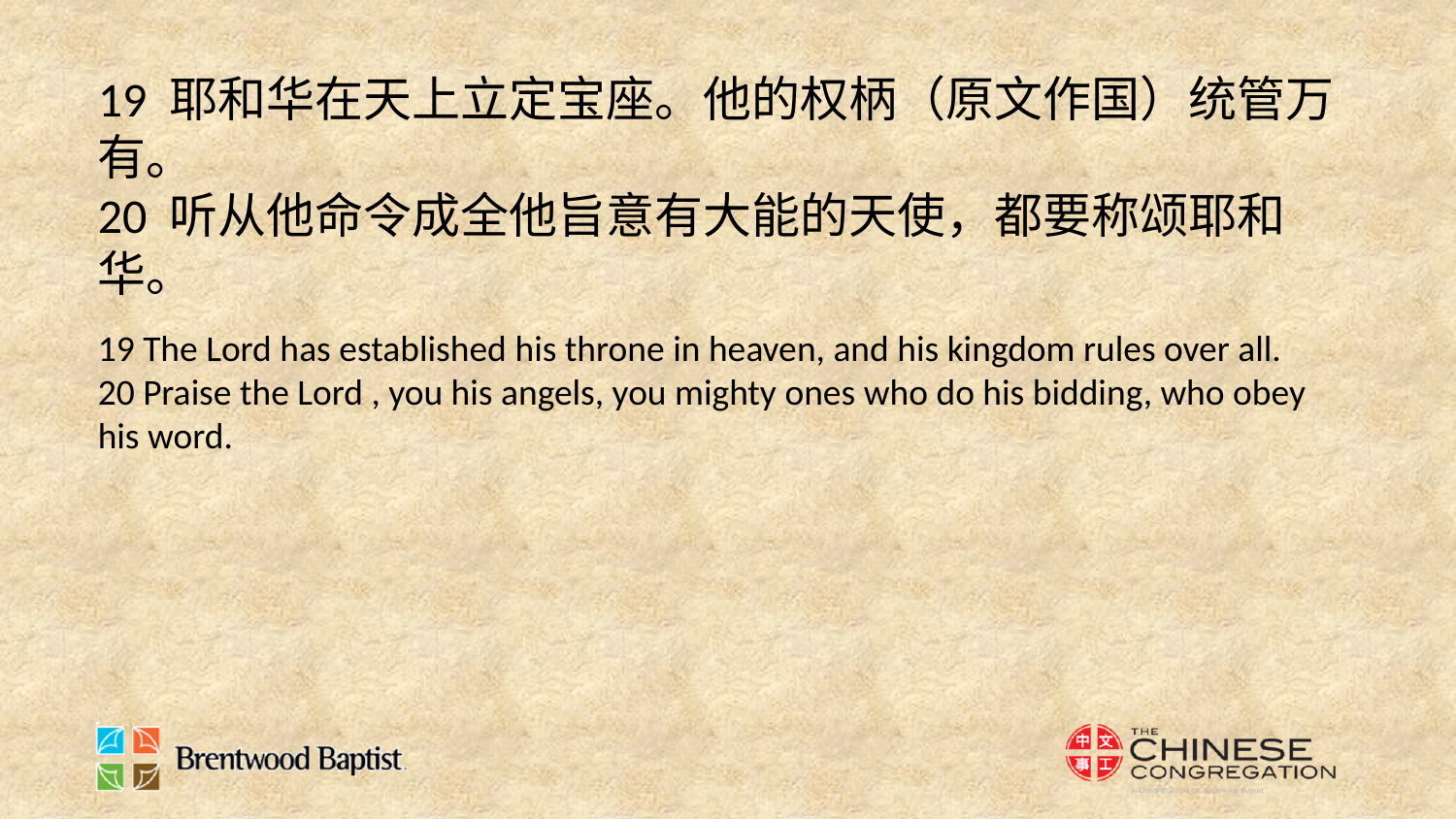

19 耶和华在天上立定宝座。他的权柄（原文作国）统管万有。
20 听从他命令成全他旨意有大能的天使，都要称颂耶和华。

19 The Lord has established his throne in heaven, and his kingdom rules over all.
20 Praise the Lord , you his angels, you mighty ones who do his bidding, who obey his word.